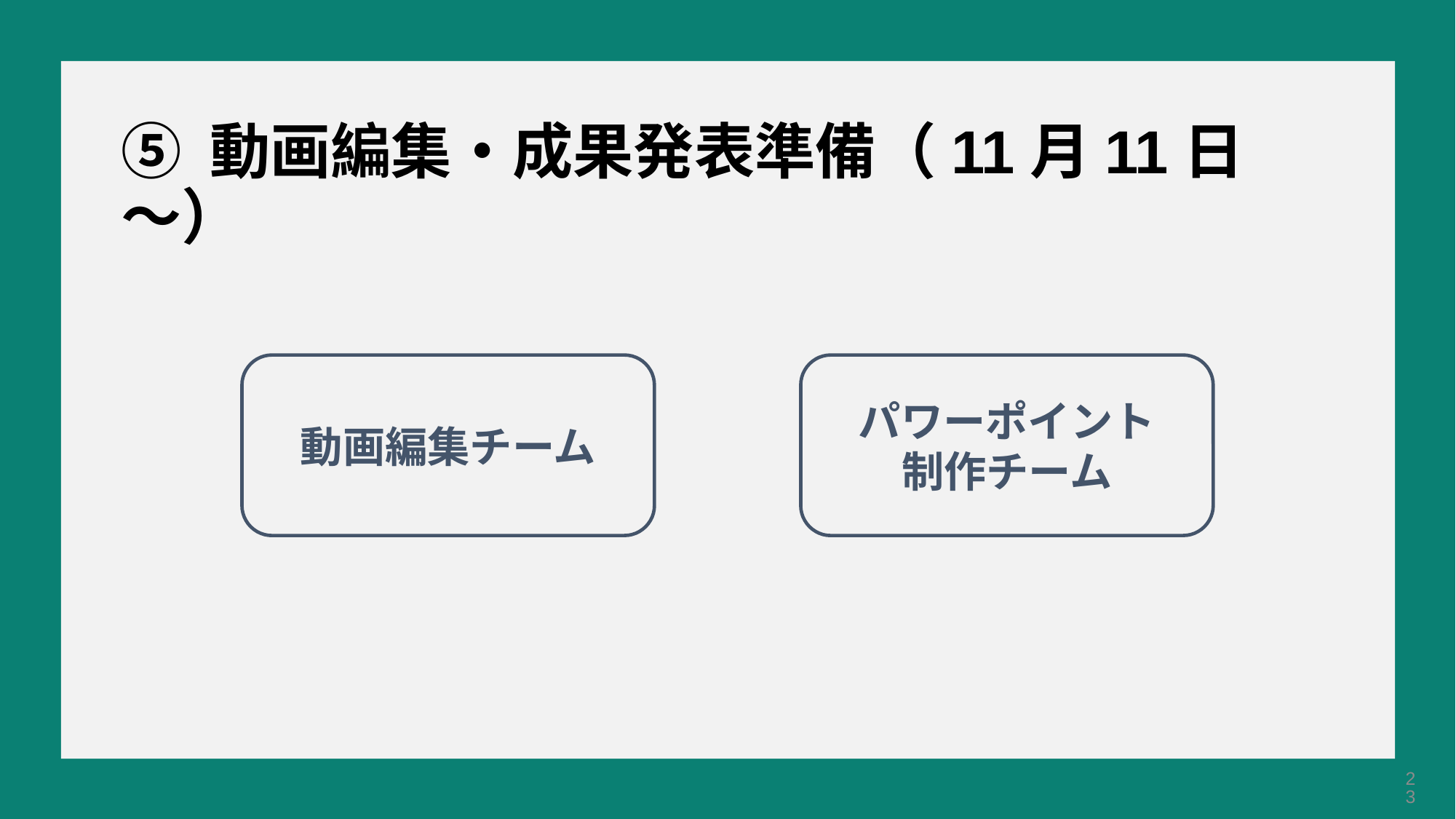

⑤ 動画編集・成果発表準備（11月11日〜）
動画編集チーム
パワーポイント
制作チーム
23